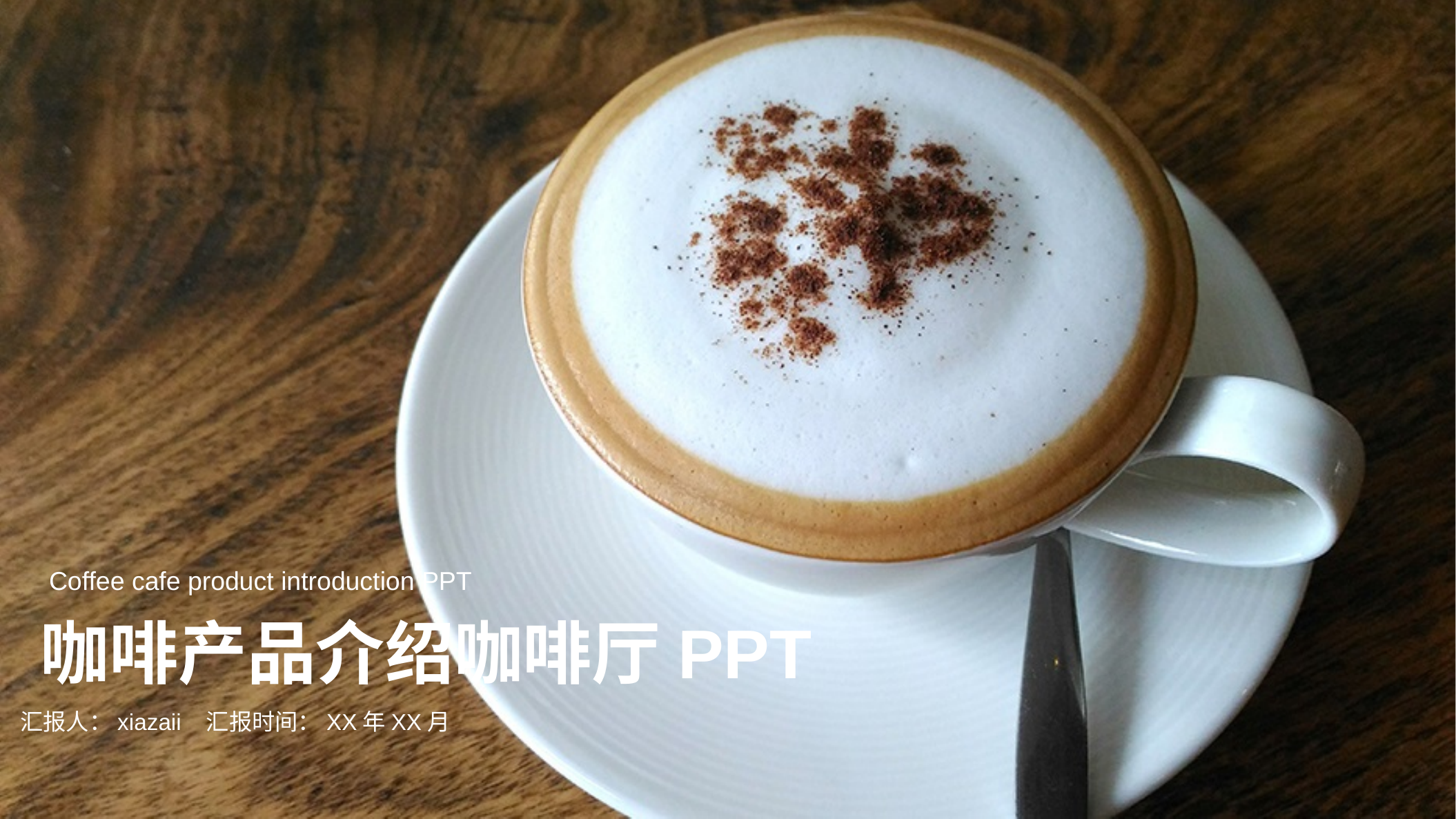

Coffee cafe product introduction PPT
咖啡产品介绍咖啡厅PPT
汇报人：xiazaii   汇报时间：XX年XX月